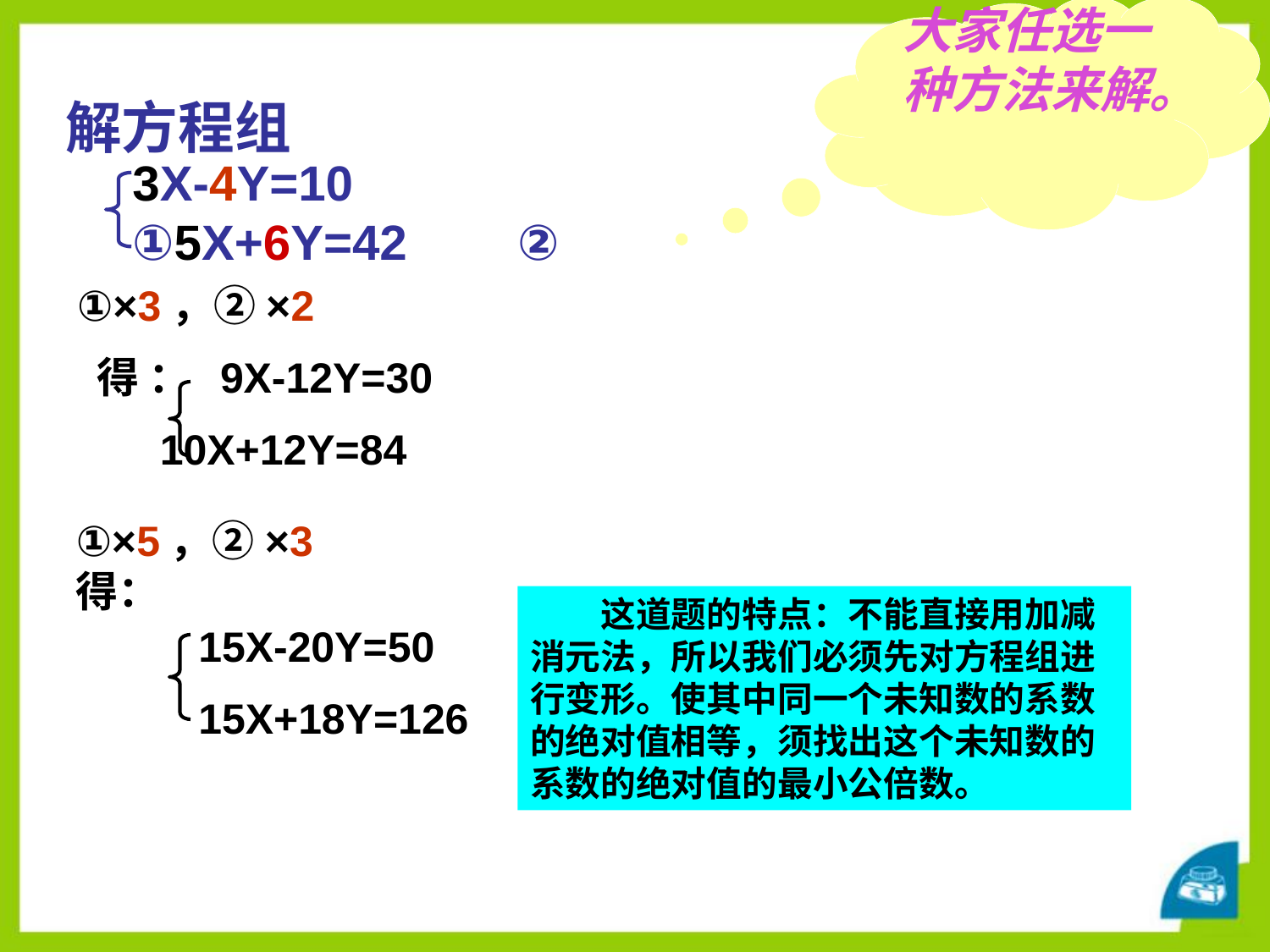

大家任选一种方法来解。
解方程组
3X-4Y=10        ①5X+6Y=42        ②

①×3，②×2
 得 ：  9X-12Y=30
       10X+12Y=84

①×5，②×3
得：
15X-20Y=50
15X+18Y=126

　　这道题的特点：不能直接用加减消元法，所以我们必须先对方程组进行变形。使其中同一个未知数的系数的绝对值相等，须找出这个未知数的系数的绝对值的最小公倍数。